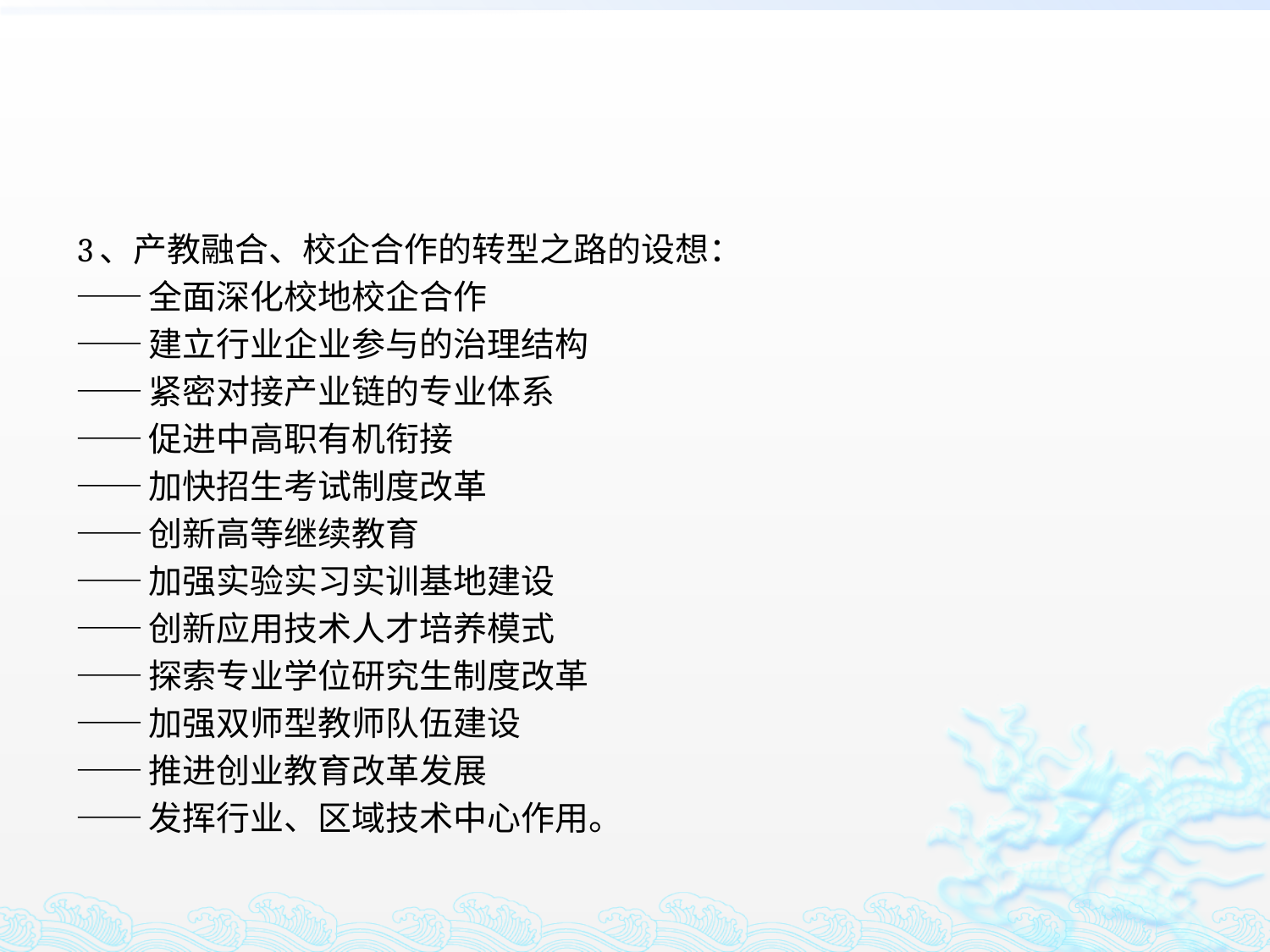

#
3、产教融合、校企合作的转型之路的设想：
——全面深化校地校企合作
——建立行业企业参与的治理结构
——紧密对接产业链的专业体系
——促进中高职有机衔接
——加快招生考试制度改革
——创新高等继续教育
——加强实验实习实训基地建设
——创新应用技术人才培养模式
——探索专业学位研究生制度改革
——加强双师型教师队伍建设
——推进创业教育改革发展
——发挥行业、区域技术中心作用。